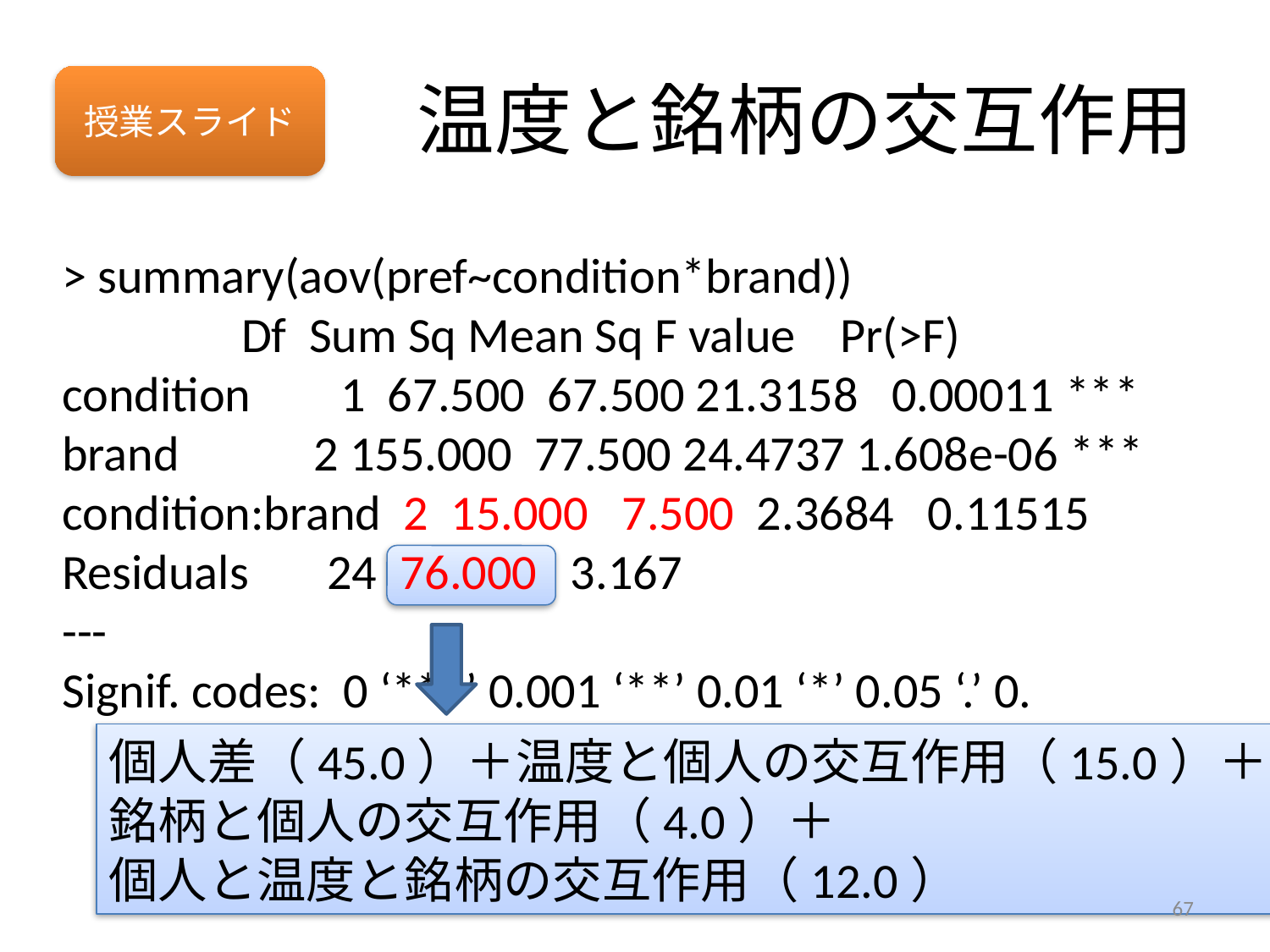

# 温度と銘柄の交互作用
授業スライド
> summary(aov(pref~condition*brand))
                Df  Sum Sq Mean Sq F value    Pr(>F)
condition        1  67.500  67.500 21.3158   0.00011 ***
brand            2 155.000  77.500 24.4737 1.608e-06 ***
condition:brand  2  15.000   7.500  2.3684   0.11515
Residuals       24  76.000   3.167
---
Signif. codes:  0 ‘***’ 0.001 ‘**’ 0.01 ‘*’ 0.05 ‘.’ 0.

個人差（45.0）＋温度と個人の交互作用（15.0）＋
銘柄と個人の交互作用（4.0）＋
個人と温度と銘柄の交互作用（12.0）
67